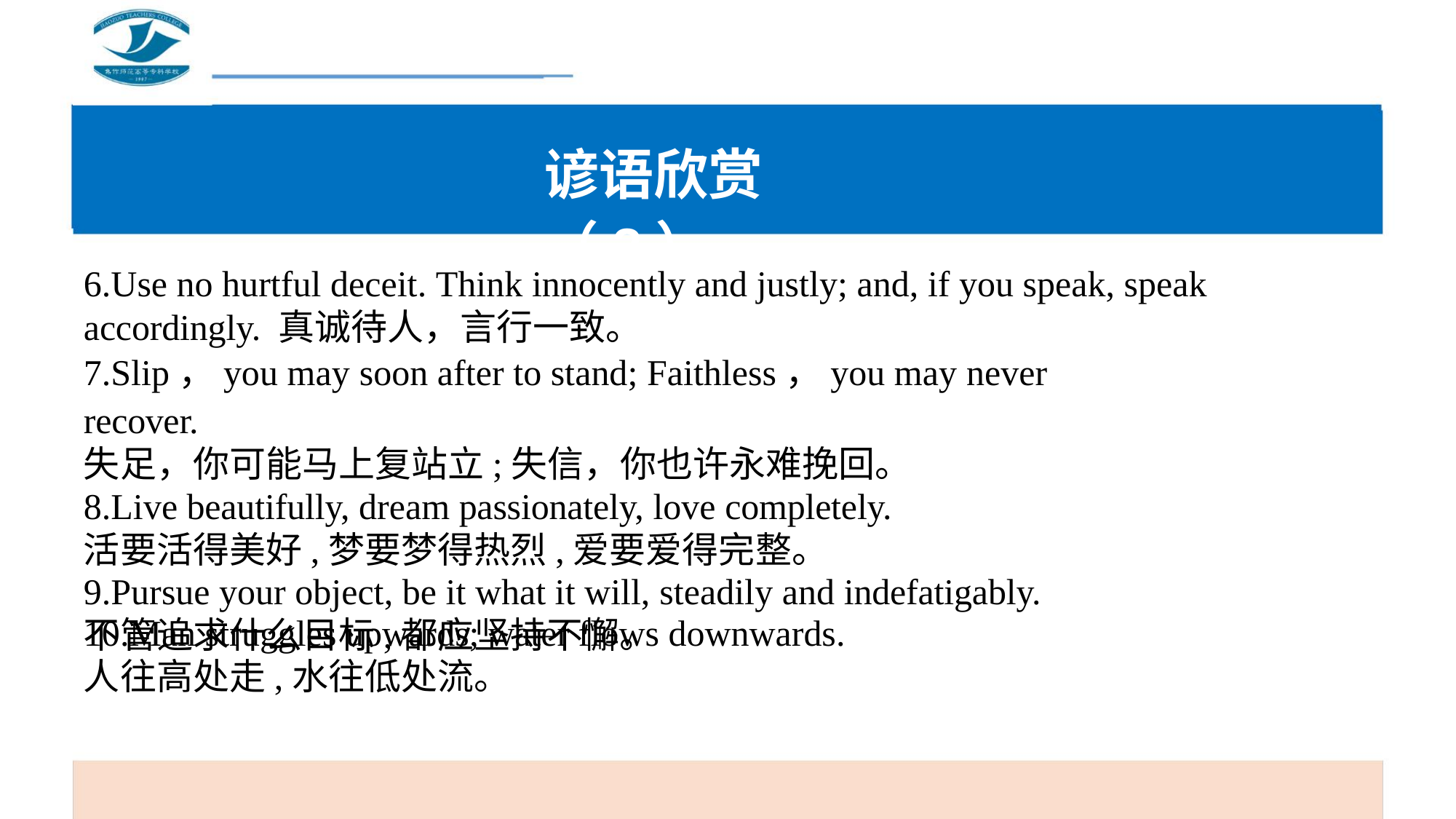

谚语欣赏（2）
6.Use no hurtful deceit. Think innocently and justly; and, if you speak, speak
accordingly. 真诚待人，言行一致。
7.Slip，you may soon after to stand; Faithless，you may never recover.
失足，你可能马上复站立;失信，你也许永难挽回。
8.Live beautifully, dream passionately, love completely.
活要活得美好,梦要梦得热烈,爱要爱得完整。
9.Pursue your object, be it what it will, steadily and indefatigably.
不管追求什么目标,都应坚持不懈。
10.Man struggles upwards; water flows downwards.
人往高处走,水往低处流。